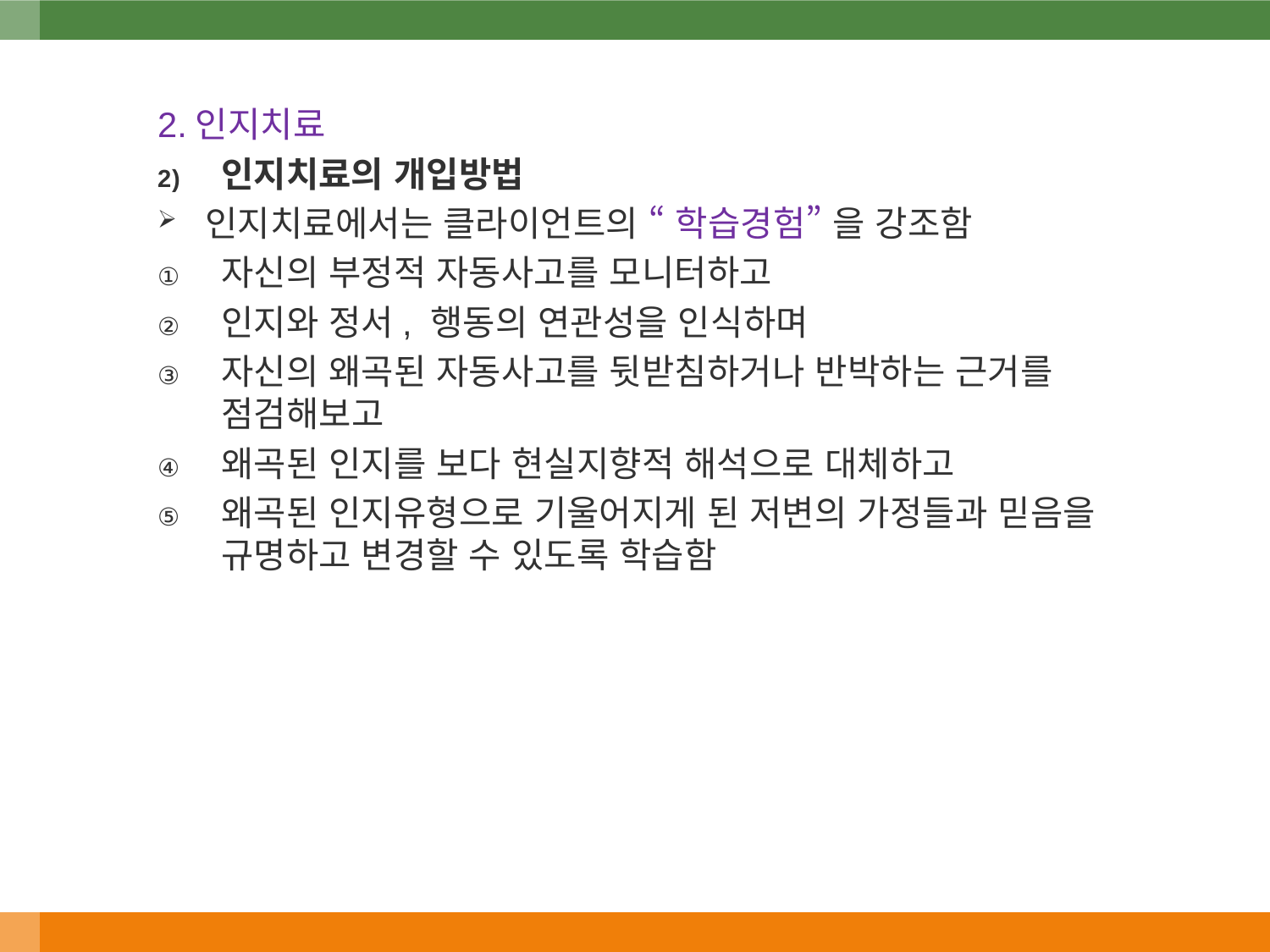

2.인지치료
인지치료의 개입방법
인지치료에서는 클라이언트의 “ 학습경험” 을 강조함
자신의 부정적 자동사고를 모니터하고
인지와 정서, 행동의 연관성을 인식하며
자신의 왜곡된 자동사고를 뒷받침하거나 반박하는 근거를 점검해보고
왜곡된 인지를 보다 현실지향적 해석으로 대체하고
왜곡된 인지유형으로 기울어지게 된 저변의 가정들과 믿음을 규명하고 변경할 수 있도록 학습함